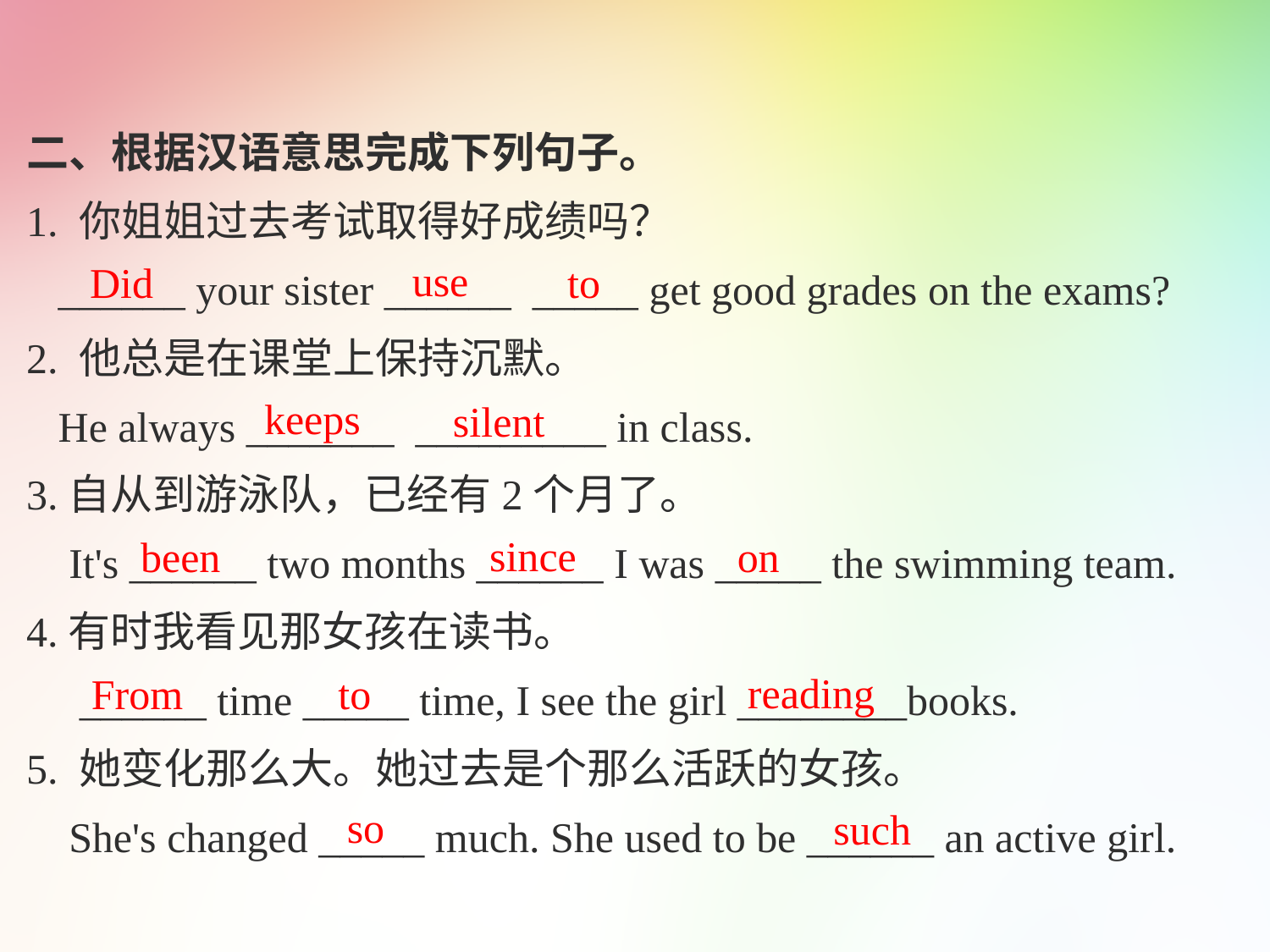

二、根据汉语意思完成下列句子。
1. 你姐姐过去考试取得好成绩吗？
   ______ your sister ______  _____ get good grades on the exams?
2. 他总是在课堂上保持沉默。
   He always _______  _________ in class.
3.自从到游泳队，已经有2个月了。
    It's ______ two months ______ I was _____ the swimming team.
4.有时我看见那女孩在读书。
     ______ time _____ time, I see the girl ________books.
5. 她变化那么大。她过去是个那么活跃的女孩。
    She's changed _____ much. She used to be ______ an active girl.
use
to
Did
keeps
silent
since
on
been
reading
From
to
so
such